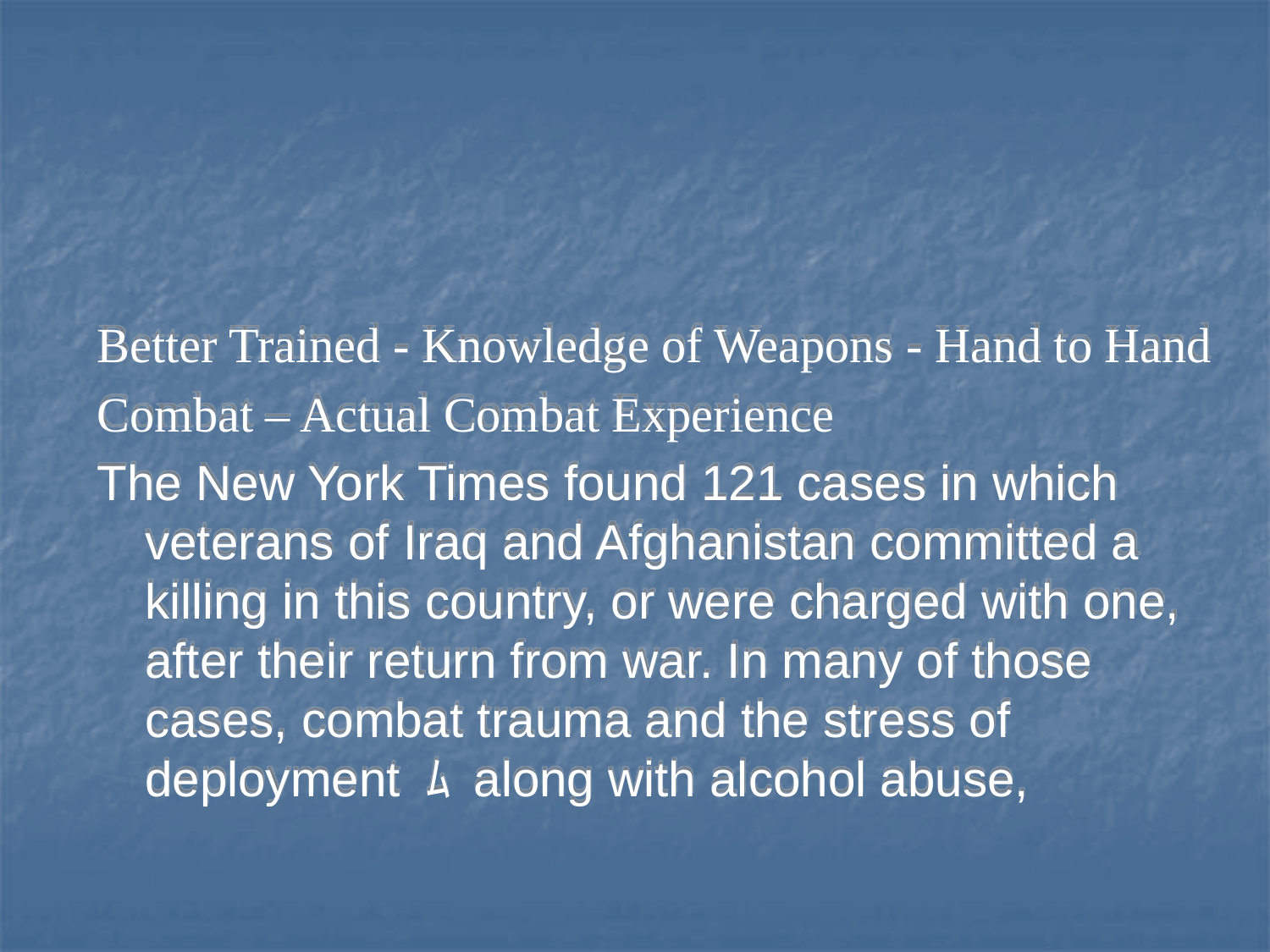

#
Better Trained - Knowledge of Weapons - Hand to Hand
Combat – Actual Combat Experience
The New York Times found 121 cases in which veterans of Iraq and Afghanistan committed a killing in this country, or were charged with one, after their return from war. In many of those cases, combat trauma and the stress of deployment ﾑ along with alcohol abuse,